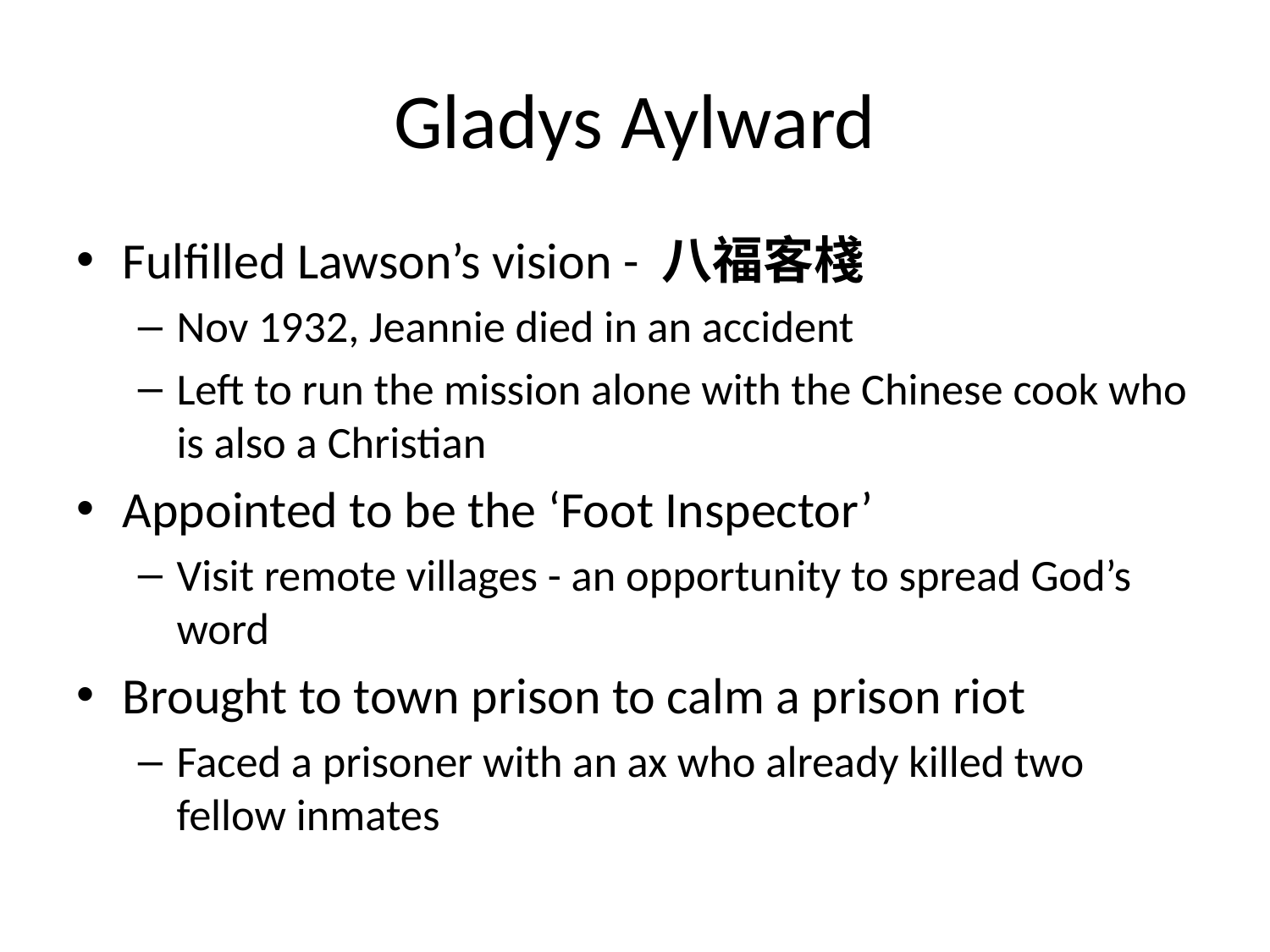

# Gladys Aylward
Fulfilled Lawson’s vision - 八福客棧
Nov 1932, Jeannie died in an accident
Left to run the mission alone with the Chinese cook who is also a Christian
Appointed to be the ‘Foot Inspector’
Visit remote villages - an opportunity to spread God’s word
Brought to town prison to calm a prison riot
Faced a prisoner with an ax who already killed two fellow inmates